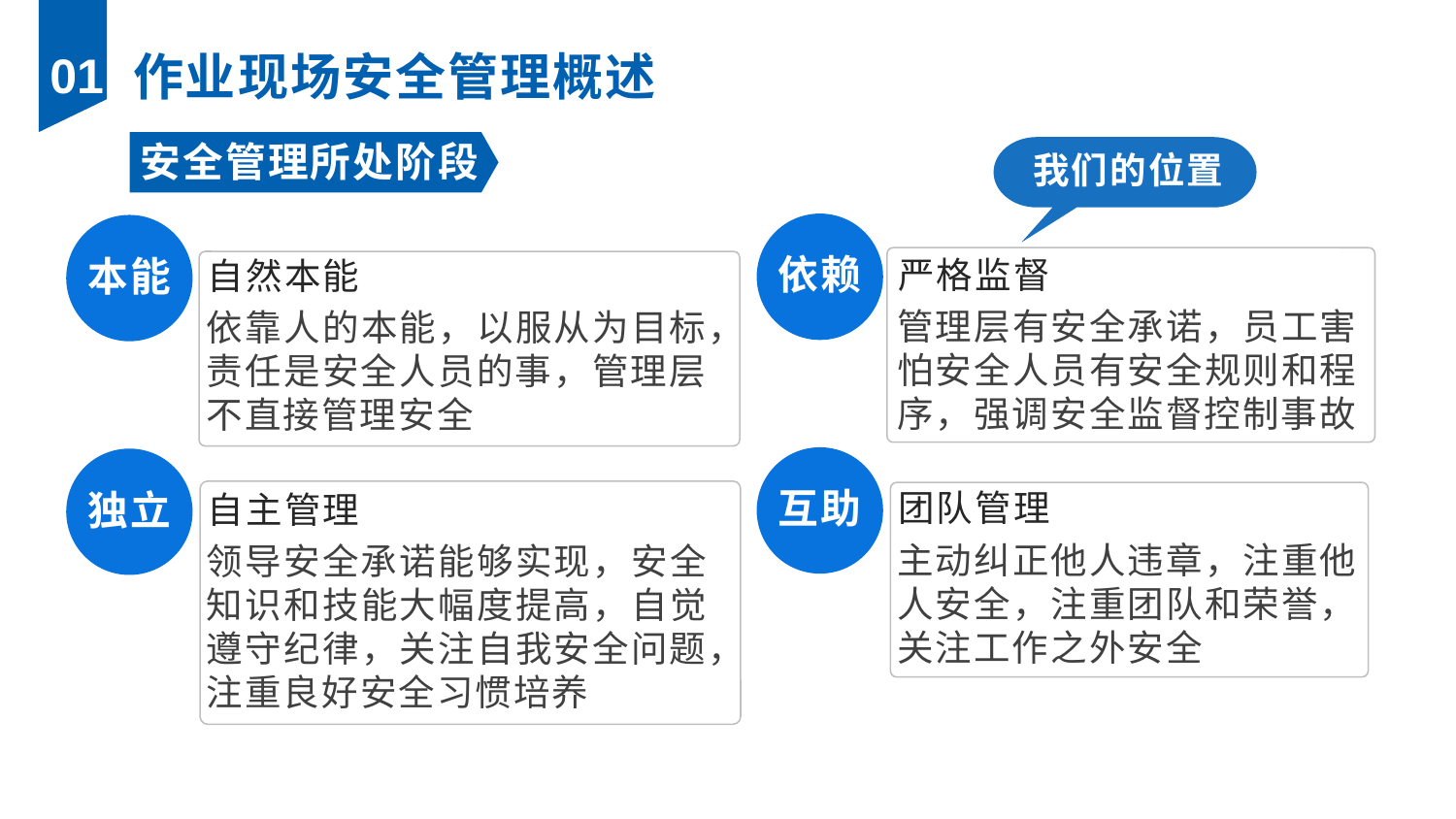

01
 作业现场安全管理概述
安全管理所处阶段

我们的位置

依赖
严格监督
管理层有安全承诺，员工害怕安全人员有安全规则和程序，强调安全监督控制事故

本能
自然本能
依靠人的本能，以服从为目标，责任是安全人员的事，管理层不直接管理安全

独立
自主管理
领导安全承诺能够实现，安全知识和技能大幅度提高，自觉遵守纪律，关注自我安全问题，注重良好安全习惯培养

互助
团队管理
主动纠正他人违章，注重他人安全，注重团队和荣誉，关注工作之外安全